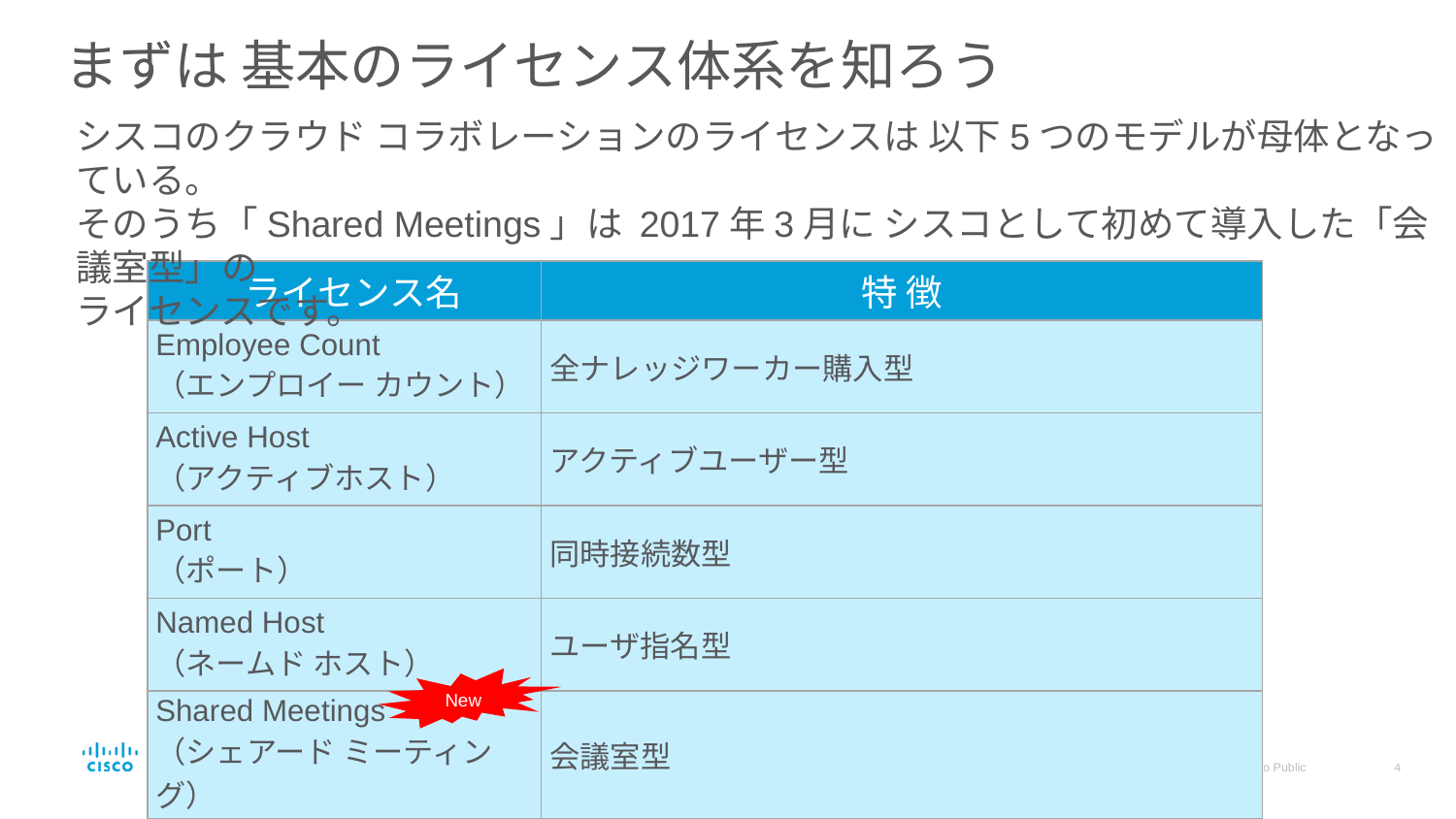

まずは 基本のライセンス体系を知ろう
シスコのクラウド コラボレーションのライセンスは 以下5つのモデルが母体となっている。
そのうち「Shared Meetings」は 2017年3月に シスコとして初めて導入した「会議室型」の
ライセンスです。
| ライセンス名 | 特 徴 |
| --- | --- |
| Employee Count （エンプロイー カウント） | 全ナレッジワーカー購入型 |
| Active Host （アクティブホスト） | アクティブユーザー型 |
| Port （ポート） | 同時接続数型 |
| Named Host （ネームド ホスト） | ユーザ指名型 |
| Shared Meetings （シェアード ミーティング） | 会議室型 |
New